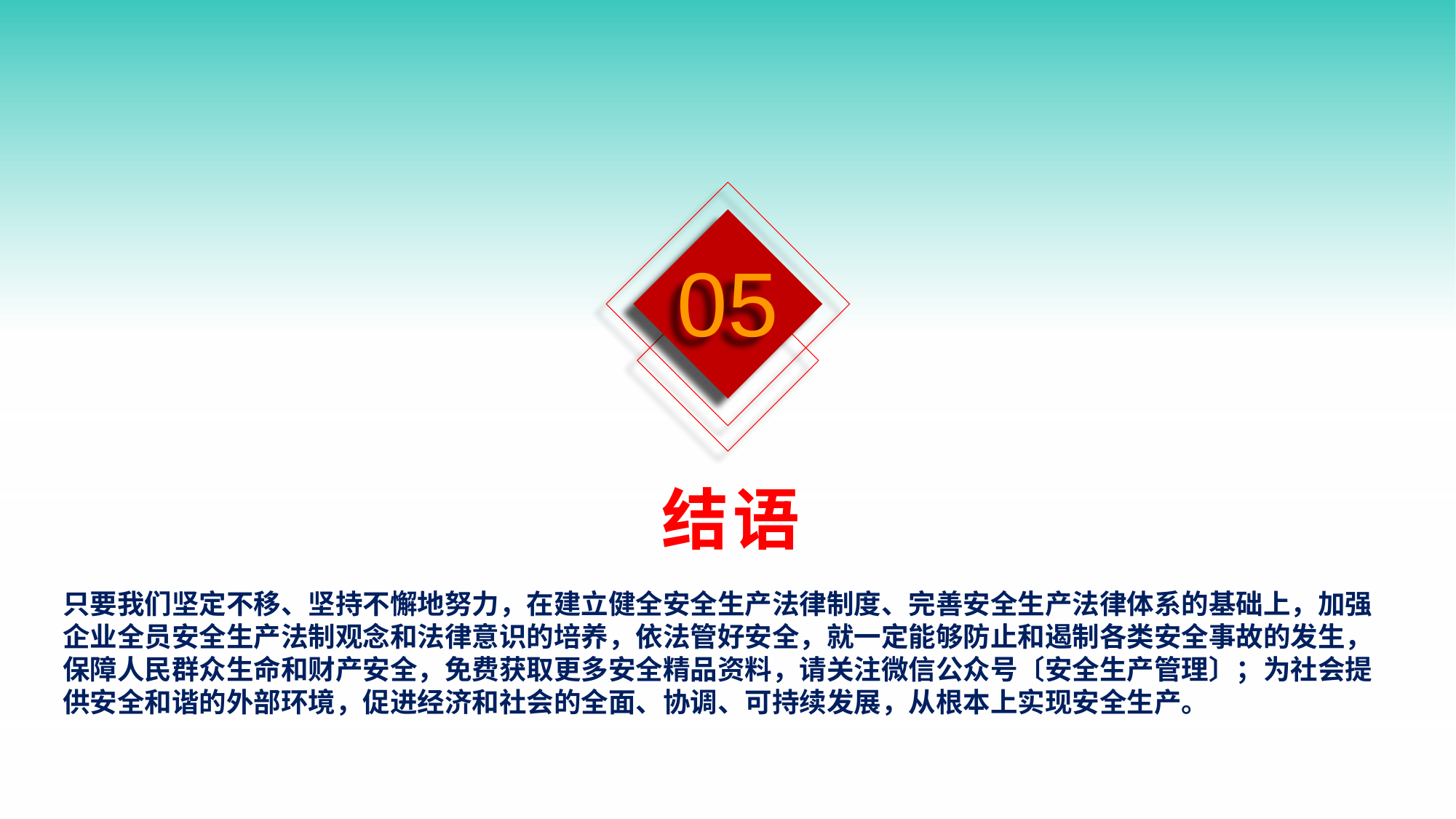

05

结语
只要我们坚定不移、坚持不懈地努力，在建立健全安全生产法律制度、完善安全生产法律体系的基础上，加强企业全员安全生产法制观念和法律意识的培养，依法管好安全，就一定能够防止和遏制各类安全事故的发生，保障人民群众生命和财产安全，免费获取更多安全精品资料，请关注微信公众号〔安全生产管理〕；为社会提供安全和谐的外部环境，促进经济和社会的全面、协调、可持续发展，从根本上实现安全生产。